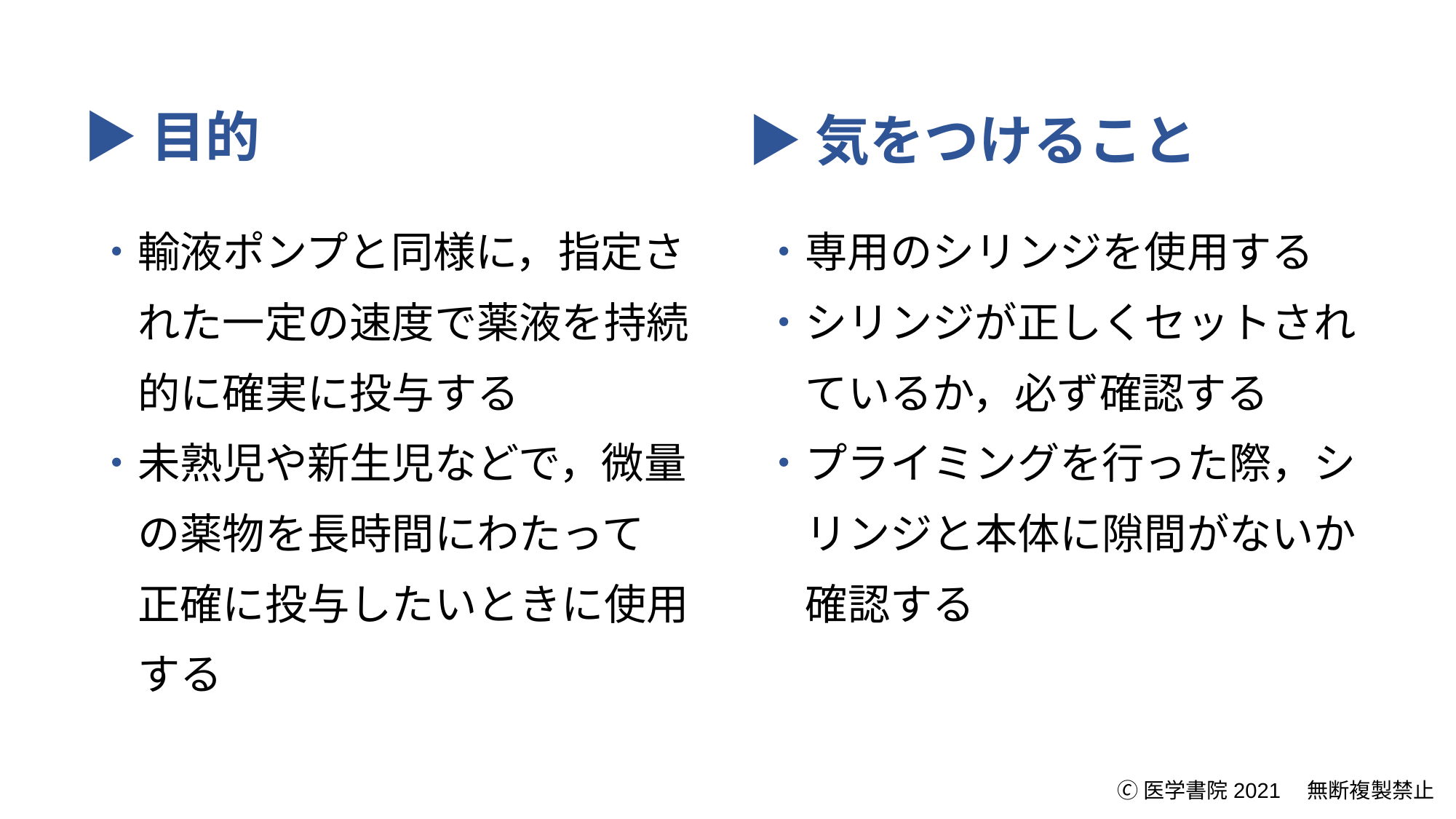

▶目的
▶気をつけること
・輸液ポンプと同様に，指定さ
　れた一定の速度で薬液を持続
　的に確実に投与する
・未熟児や新生児などで，微量
　の薬物を長時間にわたって
　正確に投与したいときに使用
　する
・専用のシリンジを使用する
・シリンジが正しくセットされ
　ているか，必ず確認する
・プライミングを行った際，シ
　リンジと本体に隙間がないか
　確認する
🄫医学書院2021　無断複製禁止